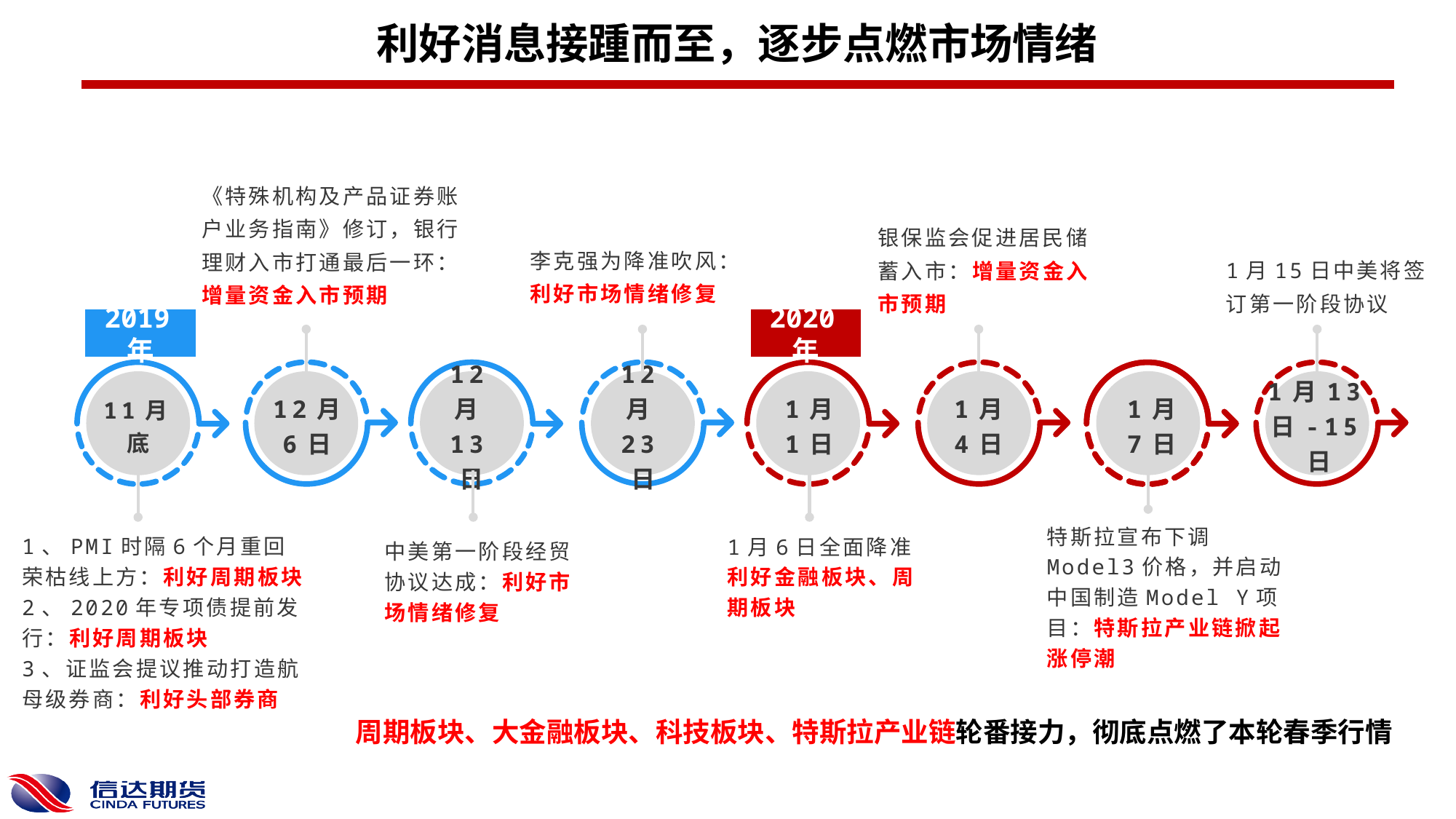

利好消息接踵而至，逐步点燃市场情绪
《特殊机构及产品证券账户业务指南》修订，银行理财入市打通最后一环：增量资金入市预期
银保监会促进居民储蓄入市：增量资金入市预期
1月15日中美将签订第一阶段协议
李克强为降准吹风：利好市场情绪修复
2019年
2020年

1月
1日

1月
4日

1月
7日

1月13日-15日

12月13日
12月23日
11月底
12月
6日

特斯拉宣布下调Model3价格，并启动中国制造Model Y项目：特斯拉产业链掀起涨停潮
1、PMI时隔6个月重回荣枯线上方：利好周期板块
2、2020年专项债提前发行：利好周期板块
3、证监会提议推动打造航母级券商：利好头部券商
1月6日全面降准
利好金融板块、周期板块
中美第一阶段经贸协议达成：利好市场情绪修复
周期板块、大金融板块、科技板块、特斯拉产业链轮番接力，彻底点燃了本轮春季行情